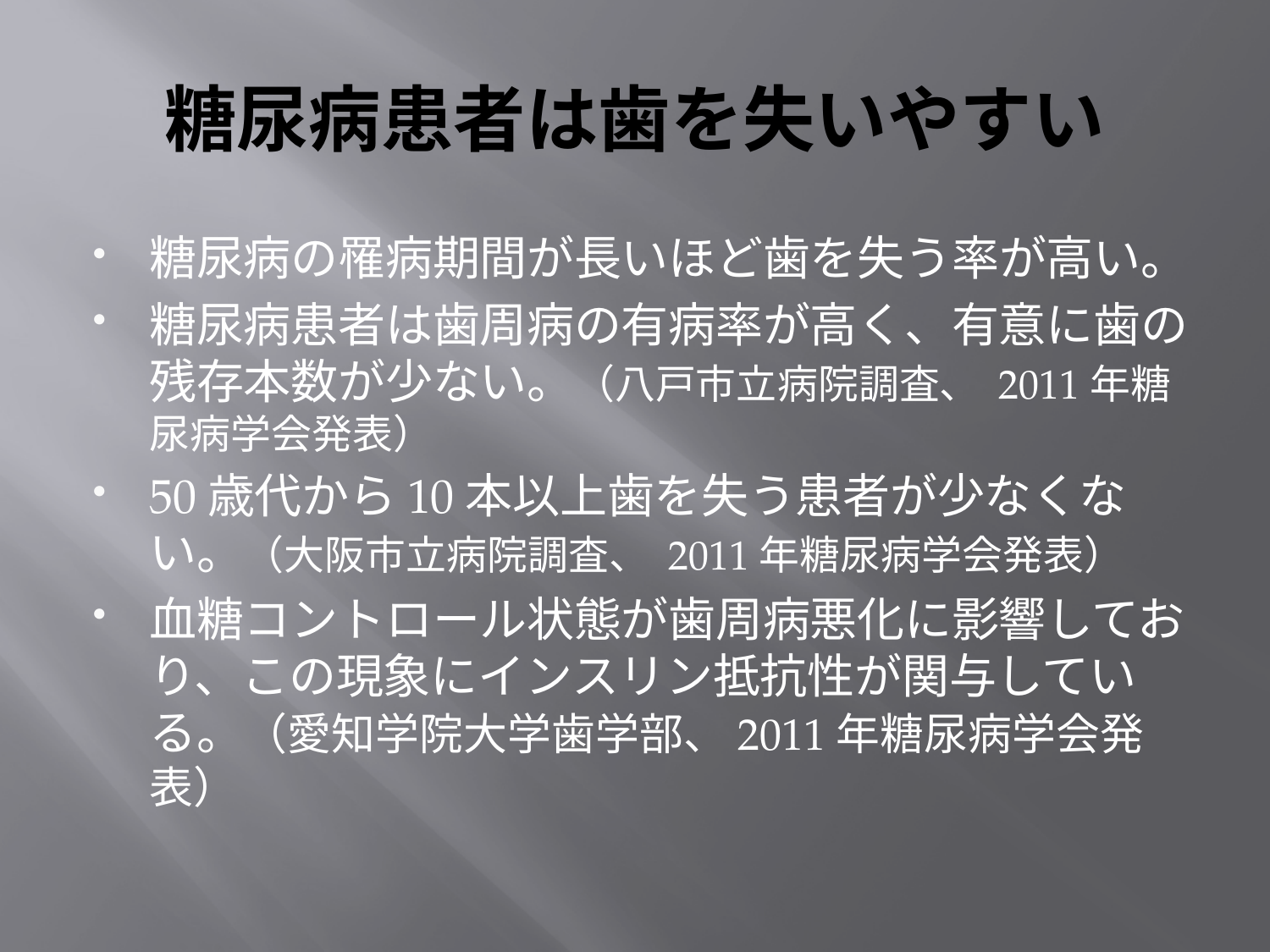

# 糖尿病患者は歯を失いやすい
糖尿病の罹病期間が長いほど歯を失う率が高い。
糖尿病患者は歯周病の有病率が高く、有意に歯の残存本数が少ない。（八戸市立病院調査、 2011年糖尿病学会発表）
50歳代から10本以上歯を失う患者が少なくない。（大阪市立病院調査、 2011年糖尿病学会発表）
血糖コントロール状態が歯周病悪化に影響しており、この現象にインスリン抵抗性が関与している。（愛知学院大学歯学部、2011年糖尿病学会発表）